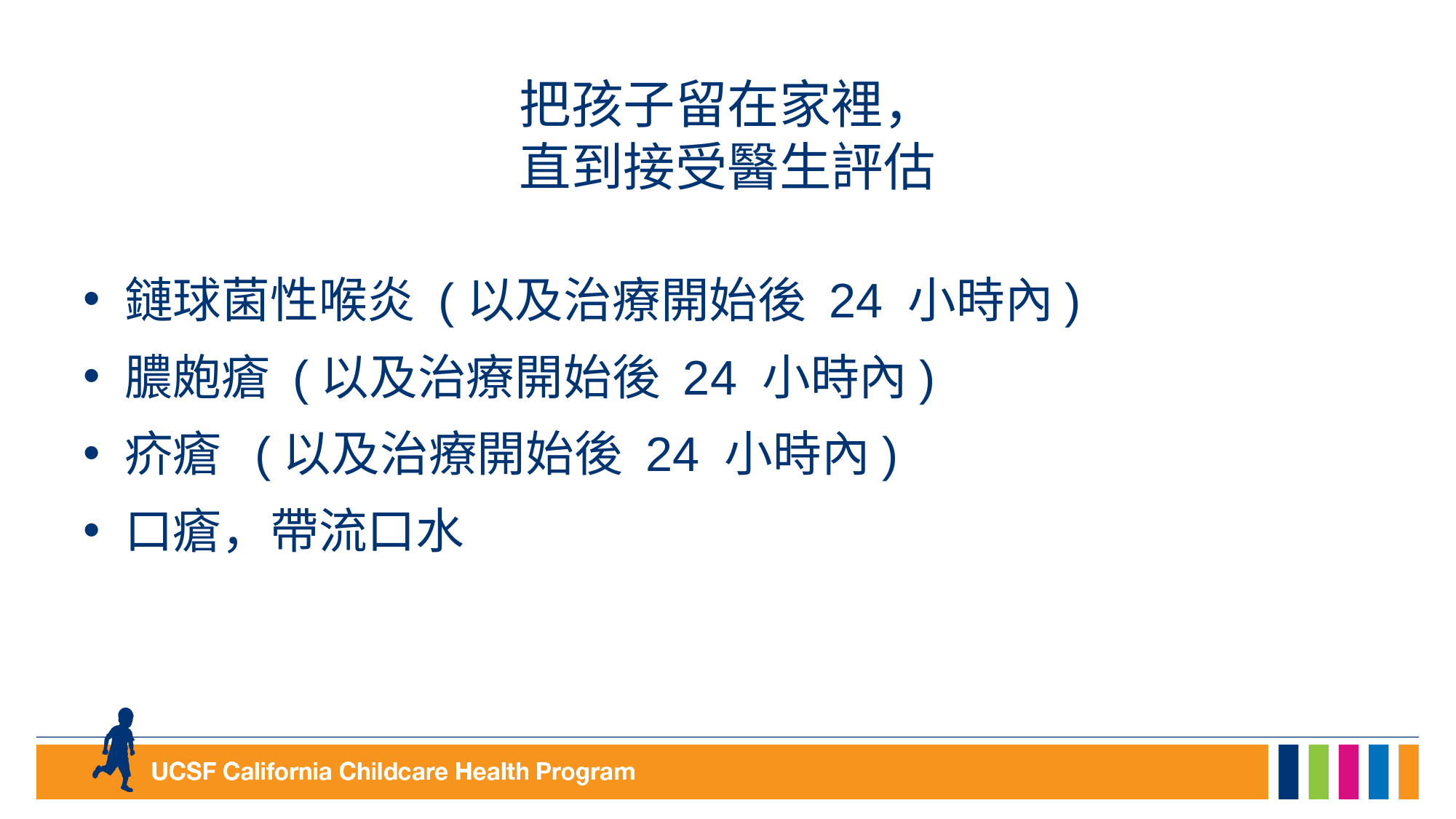

# 把孩子留在家裡， 直到接受醫生評估
鏈球菌性喉炎 (以及治療開始後 24 小時內)
膿皰瘡 (以及治療開始後 24 小時內)
疥瘡  (以及治療開始後 24 小時內)
口瘡，帶流口水